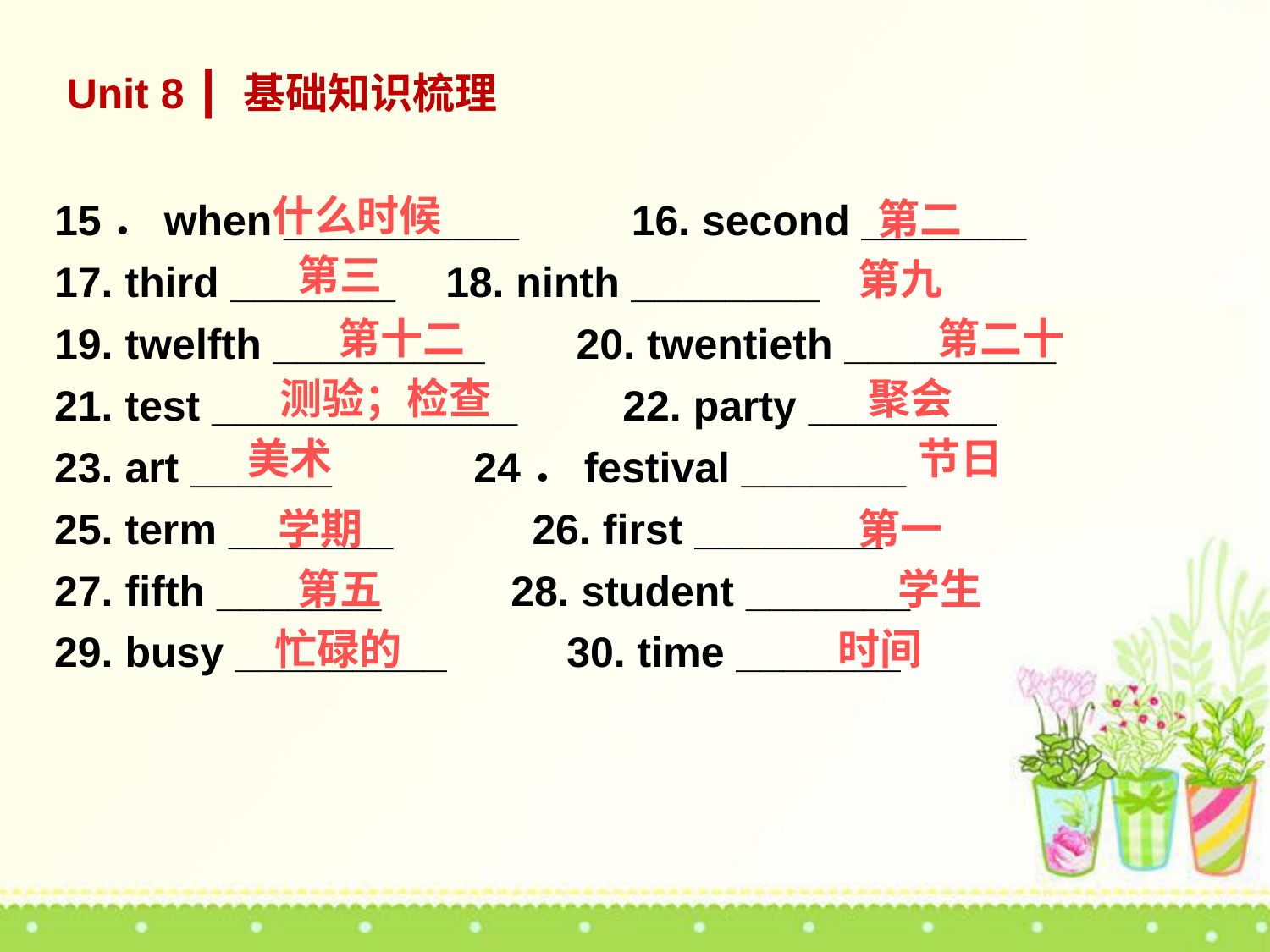

Unit 8 ┃ 基础知识梳理
15．when __________ 　    16. second _______
17. third _______	    18. ninth ________
19. twelfth _________　   20. twentieth _________
21. test _____________　　22. party ________
23. art ______            24．festival _______
25. term _______　        26. first ________
27. fifth _______　       28. student _______
29. busy _________　      30. time _______
什么时候
第二
第三
第九
第十二
第二十
测验；检查
聚会
美术
节日
学期
第一
第五
学生
忙碌的
时间